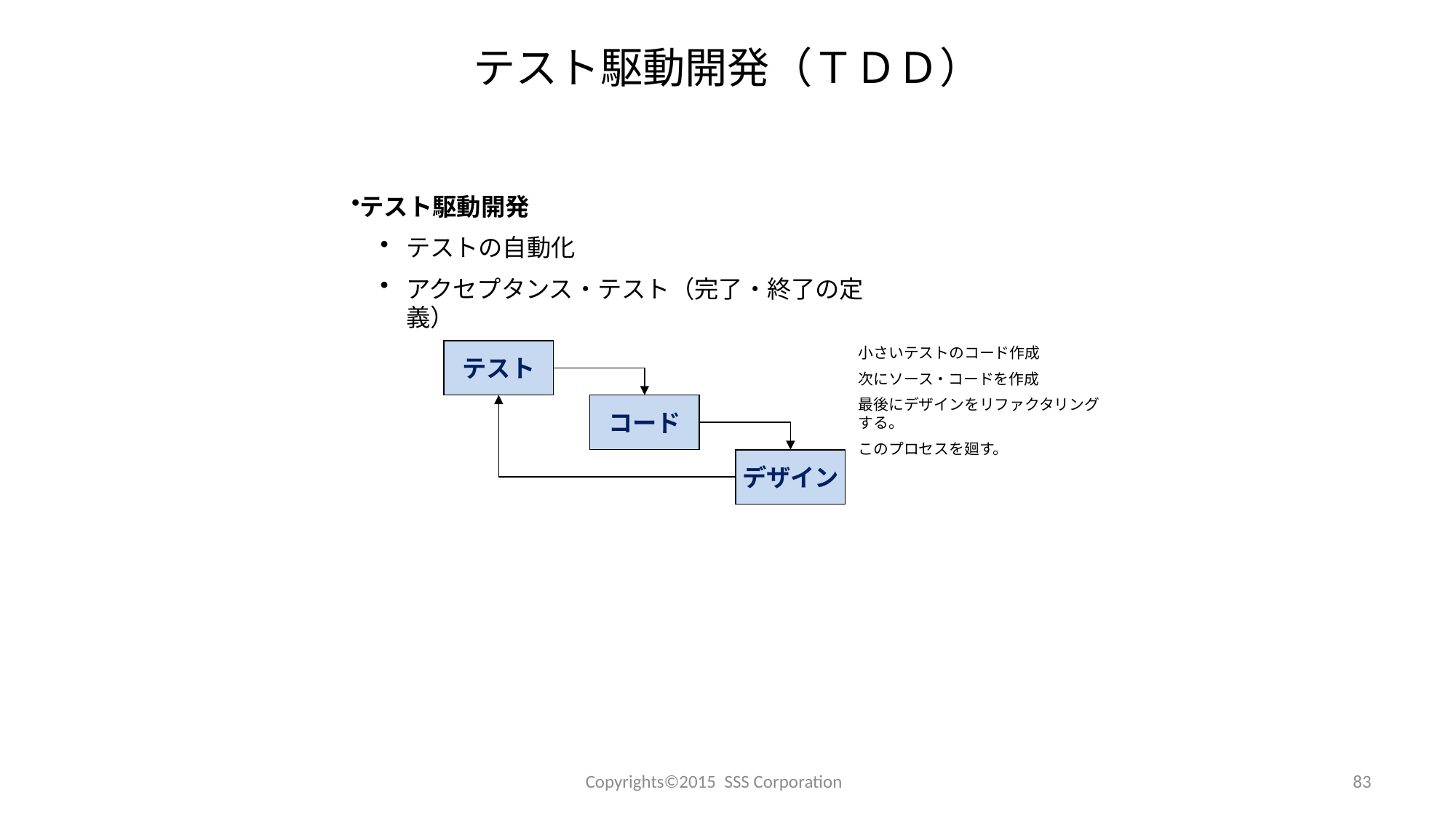

# テスト駆動開発（ＴＤＤ）
テスト駆動開発
テストの自動化
アクセプタンス・テスト（完了・終了の定義）
小さいテストのコード作成
次にソース・コードを作成
最後にデザインをリファクタリングする。
このプロセスを廻す。
テスト
コード
デザイン
Copyrights©2015  SSS Corporation
83